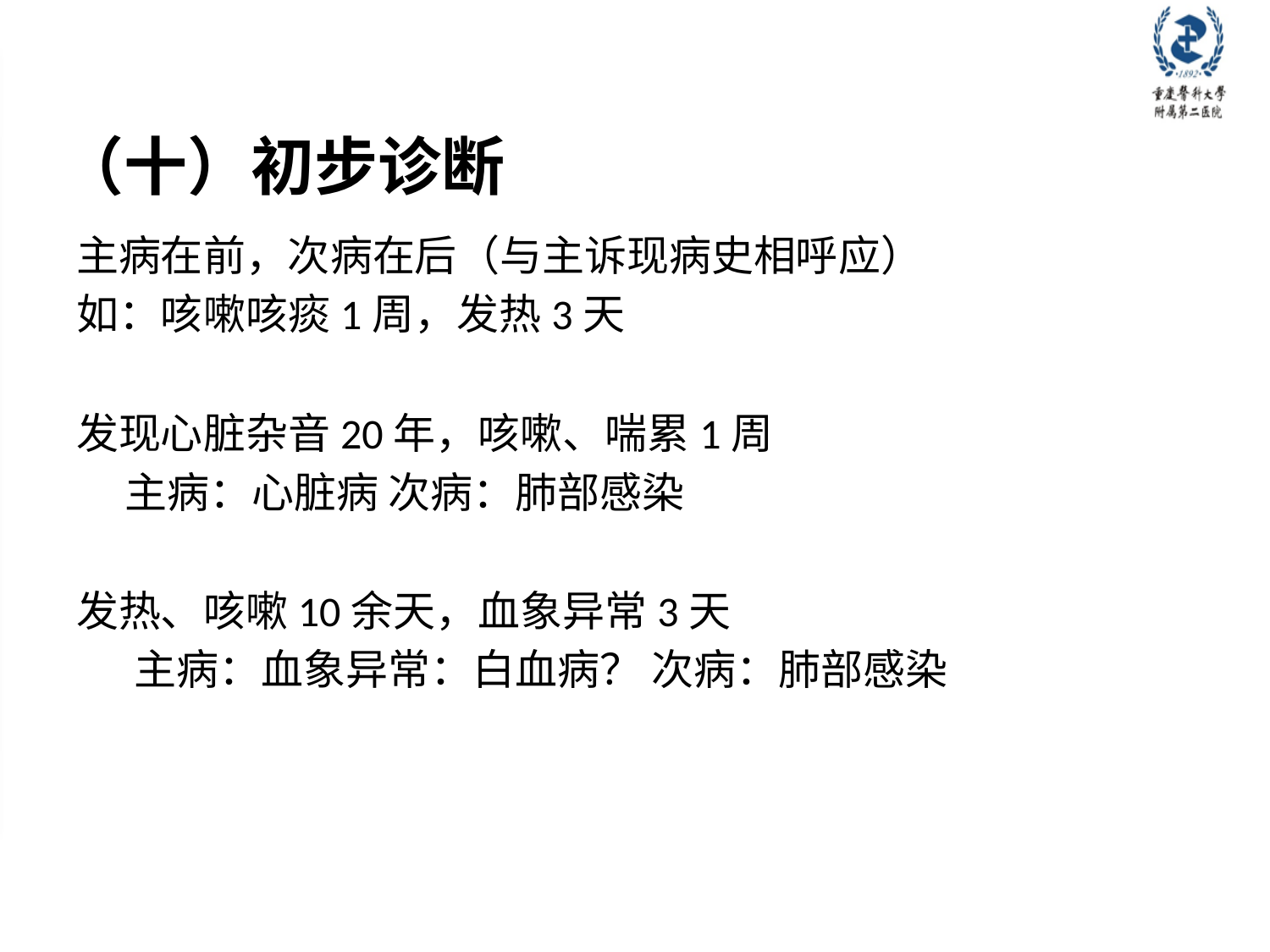

# （十）初步诊断
主病在前，次病在后（与主诉现病史相呼应）
如：咳嗽咳痰1周，发热3天

发现心脏杂音20年，咳嗽、喘累1周
    主病：心脏病 次病：肺部感染

发热、咳嗽10余天，血象异常3天
     主病：血象异常：白血病？ 次病：肺部感染